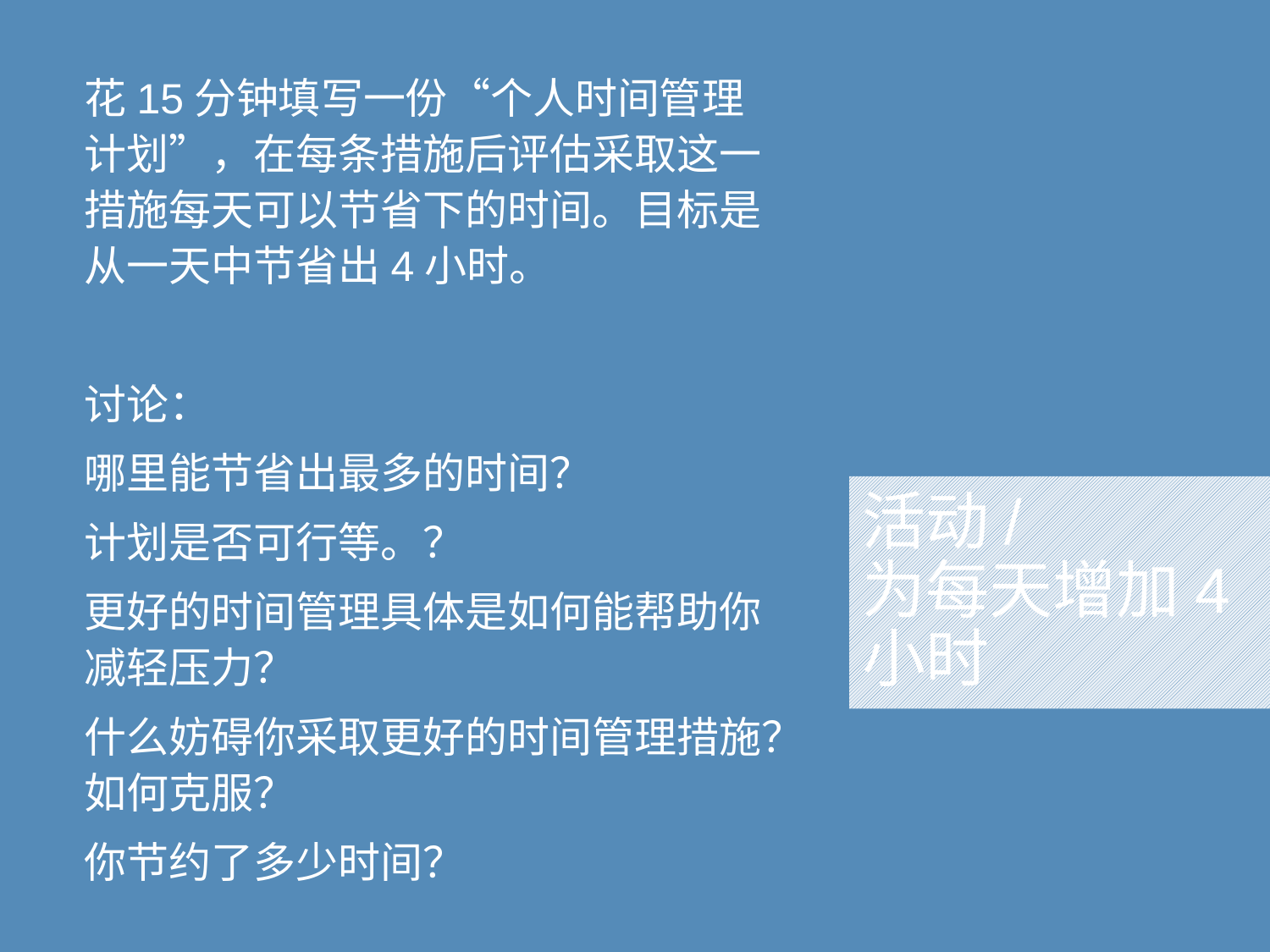

花15分钟填写一份“个人时间管理计划”，在每条措施后评估采取这一措施每天可以节省下的时间。目标是从一天中节省出4小时。

讨论：
哪里能节省出最多的时间？
计划是否可行等。？
更好的时间管理具体是如何能帮助你减轻压力？
什么妨碍你采取更好的时间管理措施？如何克服？
你节约了多少时间？
# 活动/ 为每天增加4小时